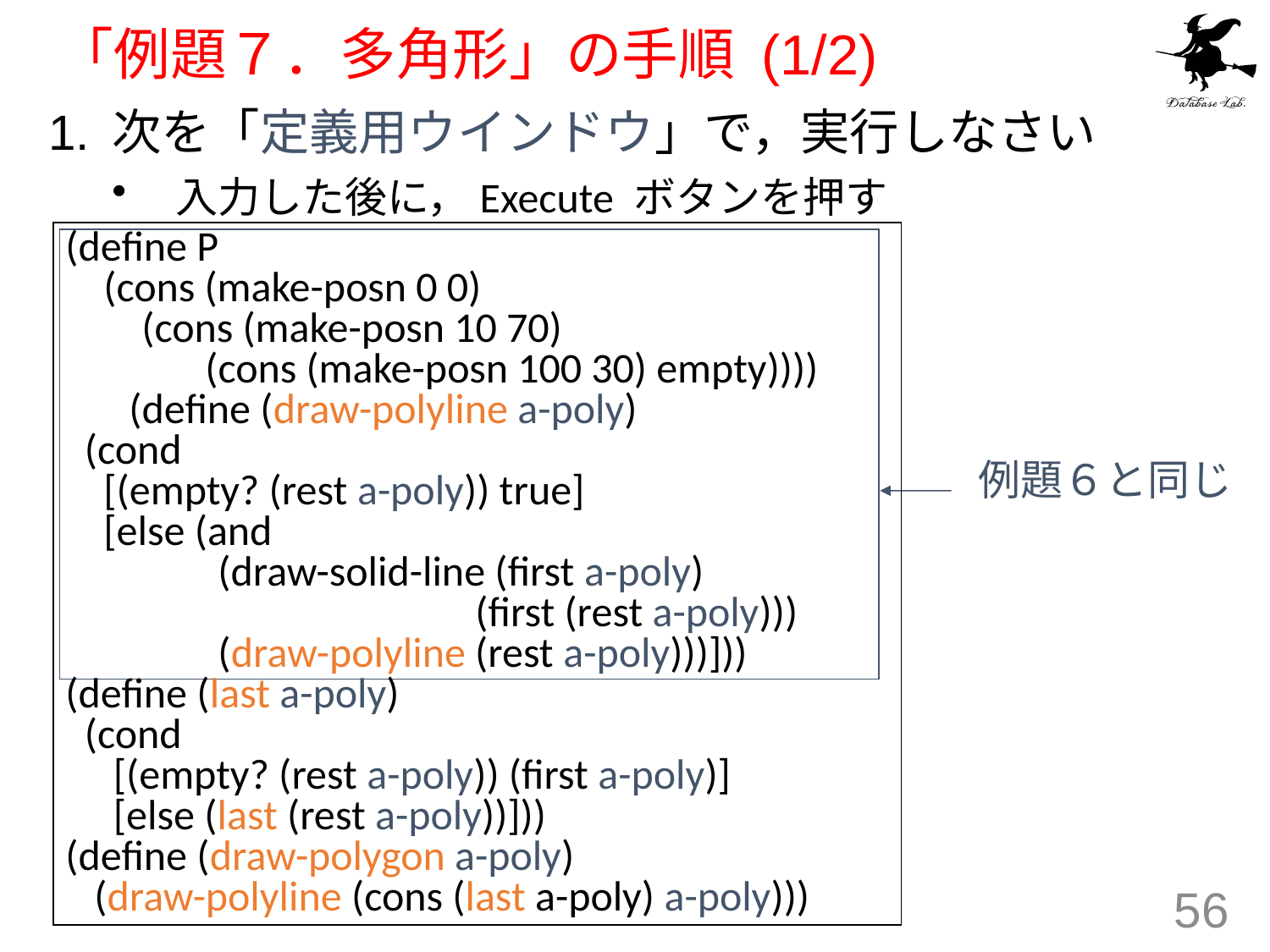

# 「例題７．多角形」の手順 (1/2)
次を「定義用ウインドウ」で，実行しなさい
入力した後に，Execute ボタンを押す
(define P
    (cons (make-posn 0 0)
        (cons (make-posn 10 70)
        (cons (make-posn 100 30) empty))))
(define (draw-polyline a-poly)
  (cond
    [(empty? (rest a-poly)) true]
    [else (and
                (draw-solid-line (first a-poly)
                                           (first (rest a-poly)))
                (draw-polyline (rest a-poly)))]))
(define (last a-poly)
  (cond
     [(empty? (rest a-poly)) (first a-poly)]
     [else (last (rest a-poly))]))
(define (draw-polygon a-poly)
   (draw-polyline (cons (last a-poly) a-poly)))

例題６と同じ

56